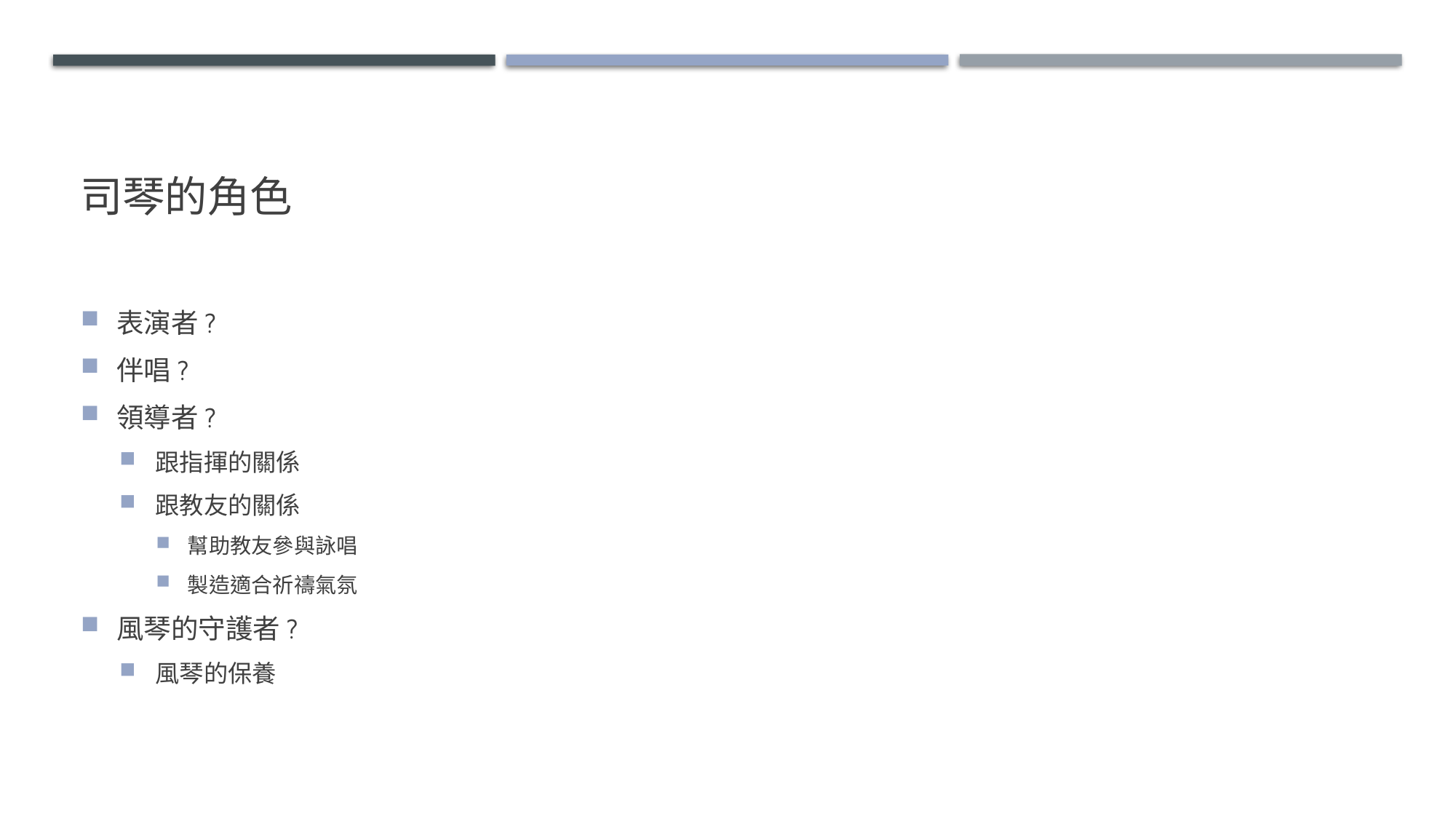

# 司琴的角色
表演者?
伴唱?
領導者?
跟指揮的關係
跟教友的關係
幫助教友參與詠唱
製造適合祈禱氣氛
風琴的守護者?
風琴的保養